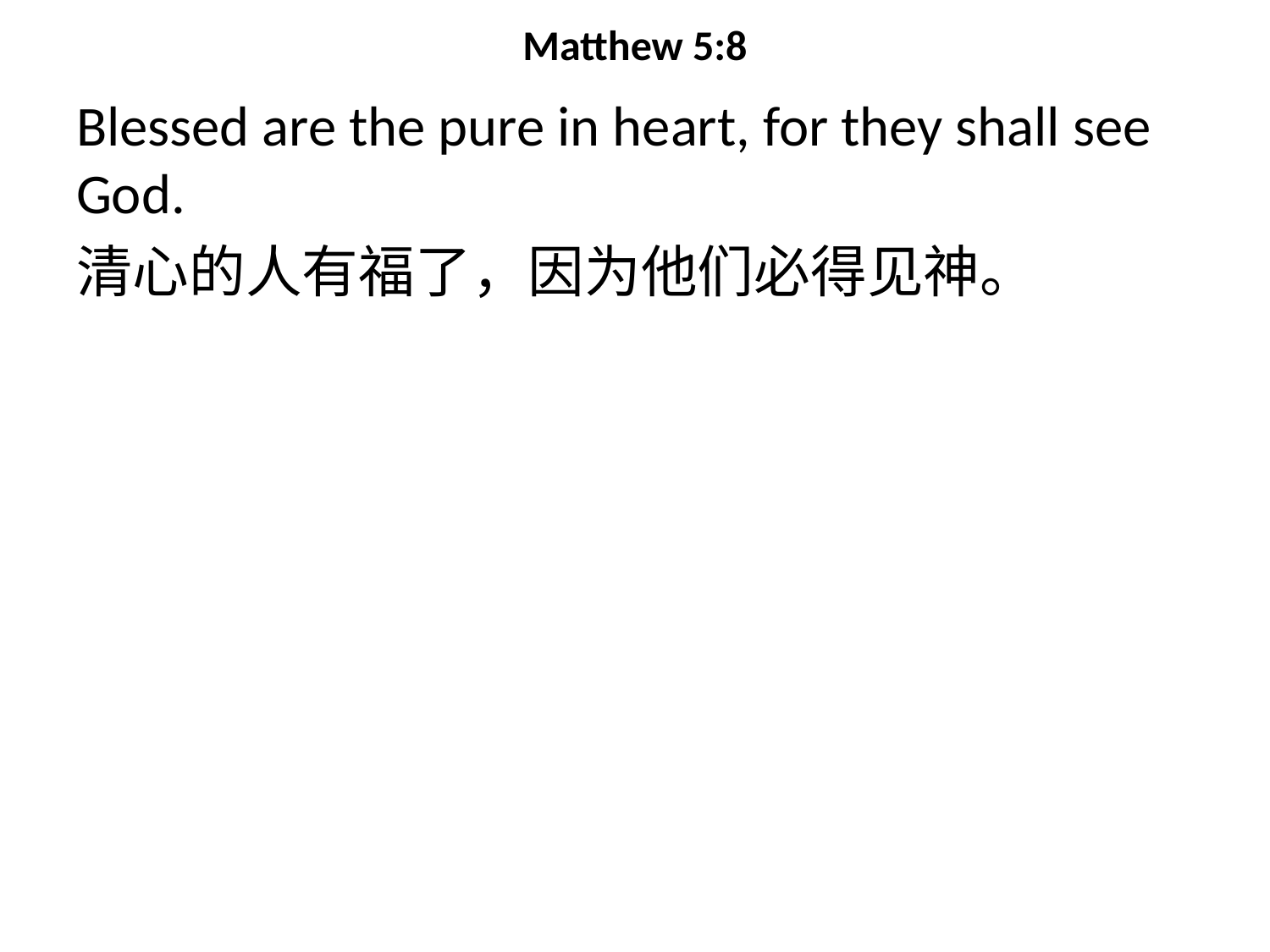

# Matthew 5:8
Blessed are the pure in heart, for they shall see God.
清心的人有福了，因为他们必得见神。